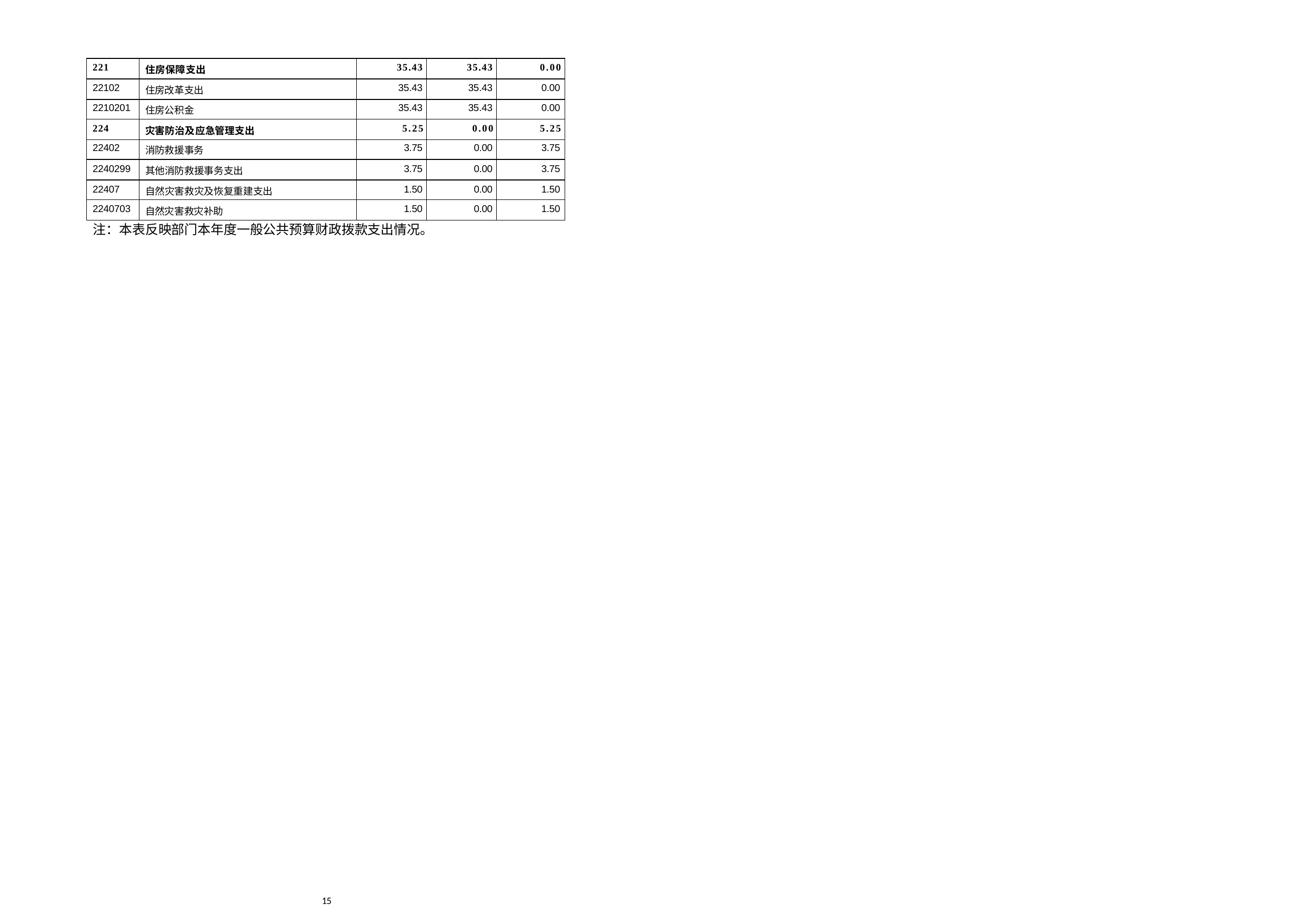

| 221 | 住房保障支出 | 35.43 | 35.43 | 0.00 |
| --- | --- | --- | --- | --- |
| 22102 | 住房改革支出 | 35.43 | 35.43 | 0.00 |
| 2210201 | 住房公积金 | 35.43 | 35.43 | 0.00 |
| 224 | 灾害防治及应急管理支出 | 5.25 | 0.00 | 5.25 |
| 22402 | 消防救援事务 | 3.75 | 0.00 | 3.75 |
| 2240299 | 其他消防救援事务支出 | 3.75 | 0.00 | 3.75 |
| 22407 | 自然灾害救灾及恢复重建支出 | 1.50 | 0.00 | 1.50 |
| 2240703 | 自然灾害救灾补助 | 1.50 | 0.00 | 1.50 |
注：本表反映部门本年度一般公共预算财政拨款支出情况。
15